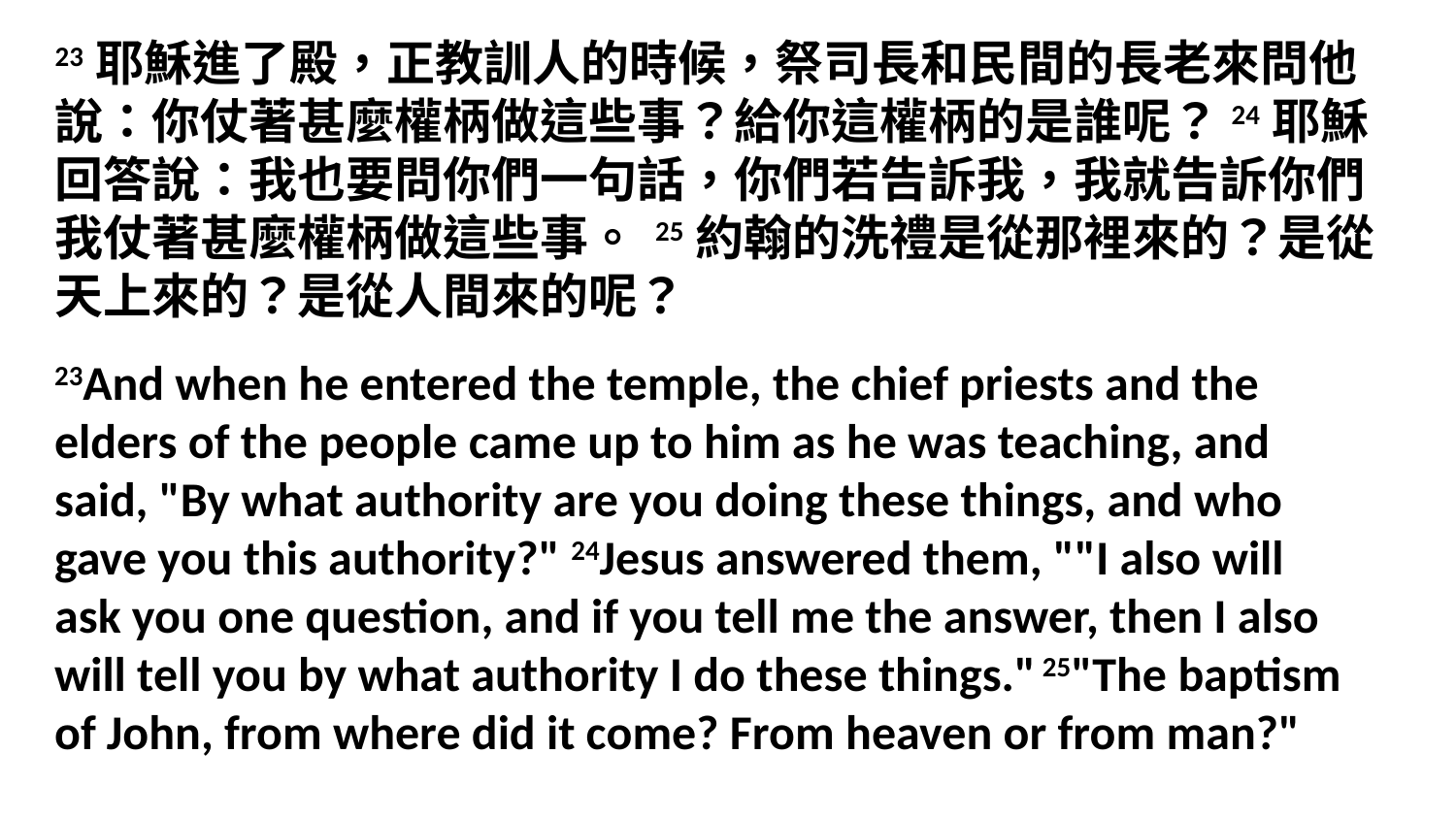

23耶穌進了殿，正教訓人的時候，祭司長和民間的長老來問他說：你仗著甚麼權柄做這些事？給你這權柄的是誰呢？24耶穌回答說：我也要問你們一句話，你們若告訴我，我就告訴你們我仗著甚麼權柄做這些事。 25約翰的洗禮是從那裡來的？是從天上來的？是從人間來的呢？
23And when he entered the temple, the chief priests and the elders of the people came up to him as he was teaching, and said, "By what authority are you doing these things, and who gave you this authority?" 24Jesus answered them, ""I also will ask you one question, and if you tell me the answer, then I also will tell you by what authority I do these things." 25"The baptism of John, from where did it come? From heaven or from man?"